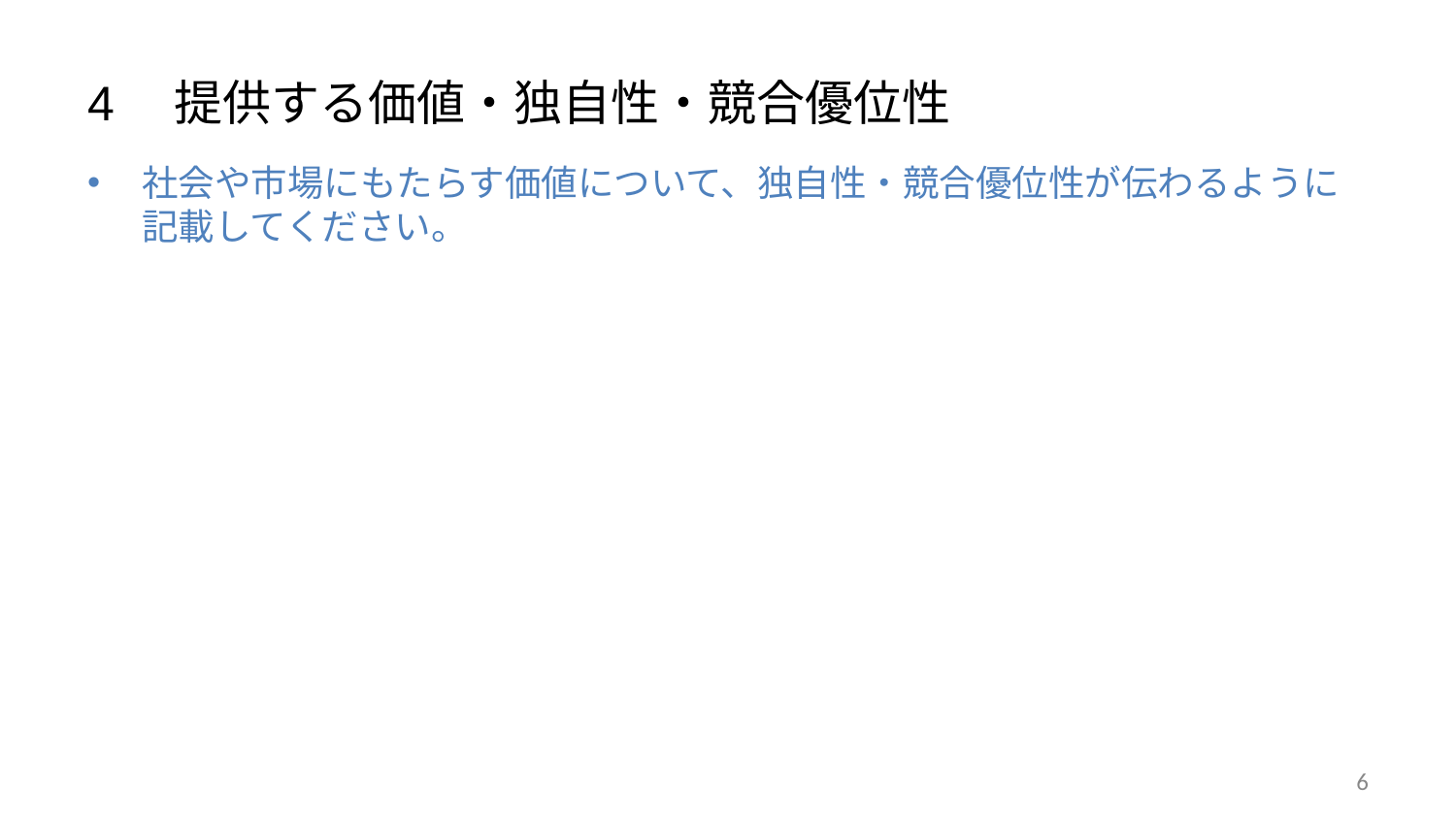

# 4　提供する価値・独自性・競合優位性
社会や市場にもたらす価値について、独自性・競合優位性が伝わるように記載してください。
6